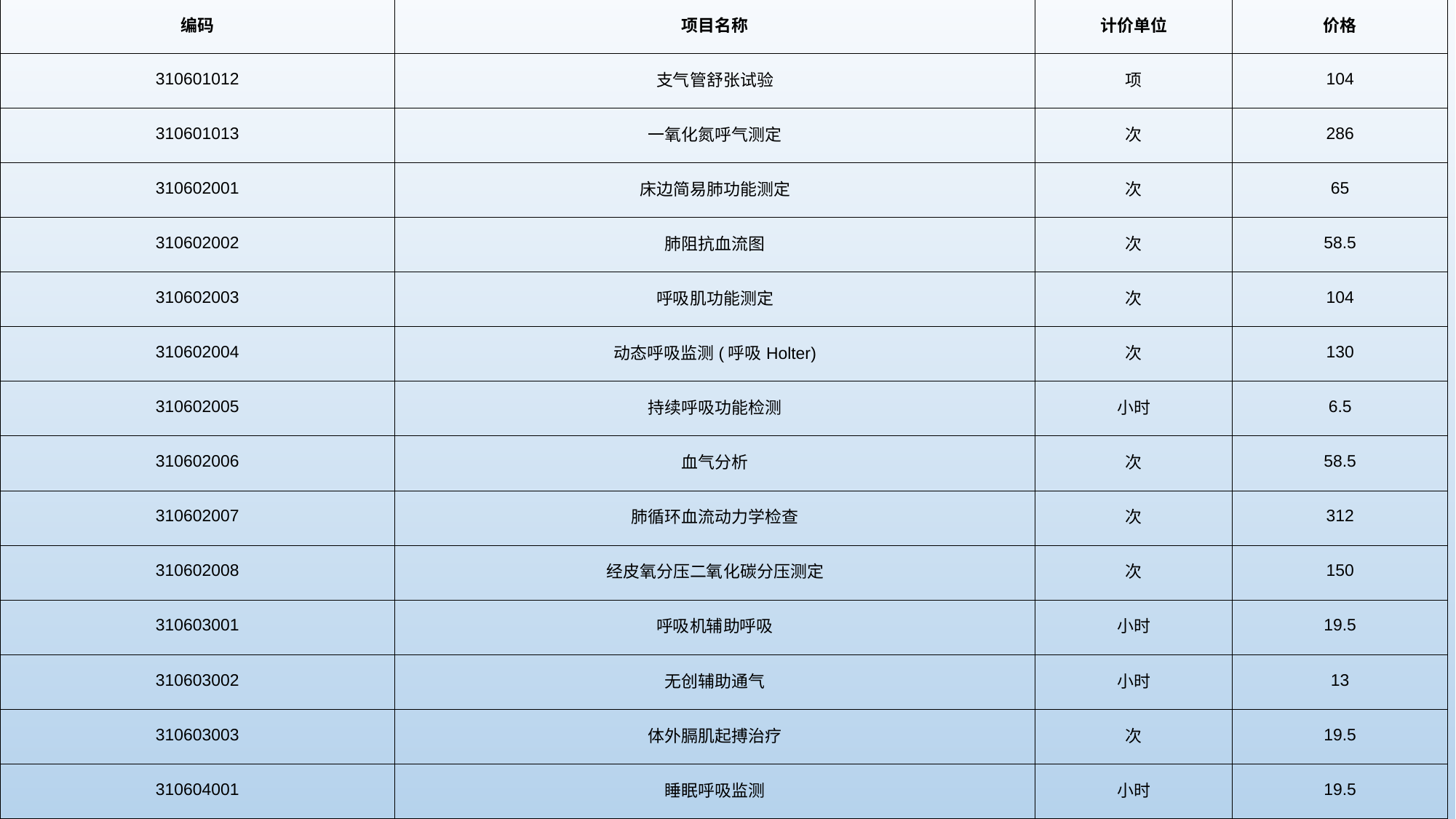

| 编码 | 项目名称 | 计价单位 | 价格 |
| --- | --- | --- | --- |
| 310601012 | 支气管舒张试验 | 项 | 104 |
| 310601013 | 一氧化氮呼气测定 | 次 | 286 |
| 310602001 | 床边简易肺功能测定 | 次 | 65 |
| 310602002 | 肺阻抗血流图 | 次 | 58.5 |
| 310602003 | 呼吸肌功能测定 | 次 | 104 |
| 310602004 | 动态呼吸监测(呼吸Holter) | 次 | 130 |
| 310602005 | 持续呼吸功能检测 | 小时 | 6.5 |
| 310602006 | 血气分析 | 次 | 58.5 |
| 310602007 | 肺循环血流动力学检查 | 次 | 312 |
| 310602008 | 经皮氧分压二氧化碳分压测定 | 次 | 150 |
| 310603001 | 呼吸机辅助呼吸 | 小时 | 19.5 |
| 310603002 | 无创辅助通气 | 小时 | 13 |
| 310603003 | 体外膈肌起搏治疗 | 次 | 19.5 |
| 310604001 | 睡眠呼吸监测 | 小时 | 19.5 |